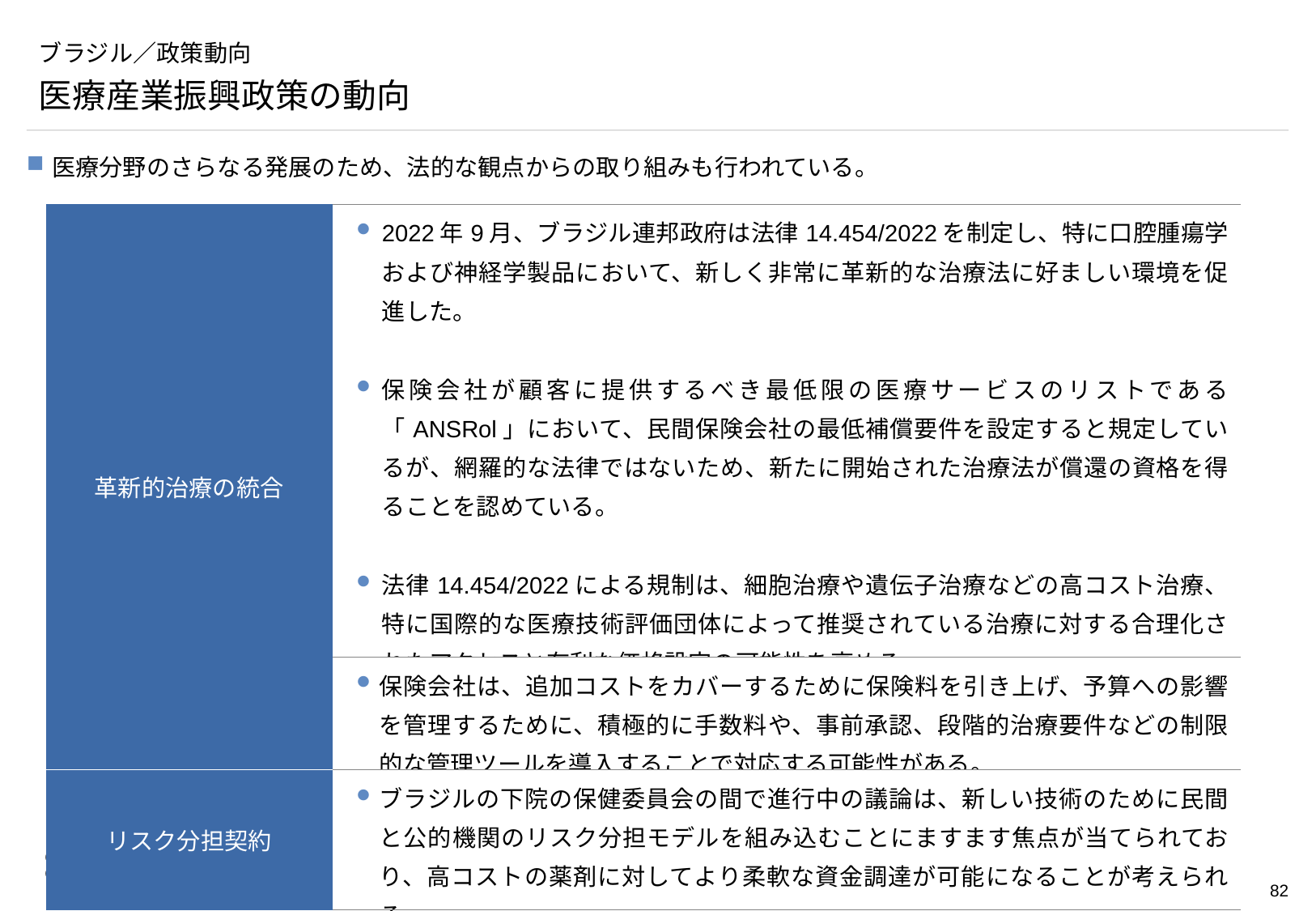

# ブラジル／政策動向
医療産業振興政策の動向
医療分野のさらなる発展のため、法的な観点からの取り組みも行われている。
| 革新的治療の統合 | 2022年9月、ブラジル連邦政府は法律14.454/2022を制定し、特に口腔腫瘍学および神経学製品において、新しく非常に革新的な治療法に好ましい環境を促進した。 保険会社が顧客に提供するべき最低限の医療サービスのリストである「ANSRol」において、民間保険会社の最低補償要件を設定すると規定しているが、網羅的な法律ではないため、新たに開始された治療法が償還の資格を得ることを認めている。 法律14.454/2022による規制は、細胞治療や遺伝子治療などの高コスト治療、特に国際的な医療技術評価団体によって推奨されている治療に対する合理化されたアクセスと有利な価格設定の可能性を高める。 |
| --- | --- |
| カトリック大学 科学技術パーク | 保険会社は、追加コストをカバーするために保険料を引き上げ、予算への影響を管理するために、積極的に手数料や、事前承認、段階的治療要件などの制限的な管理ツールを導入することで対応する可能性がある。 |
| リスク分担契約 | ブラジルの下院の保健委員会の間で進行中の議論は、新しい技術のために民間と公的機関のリスク分担モデルを組み込むことにますます焦点が当てられており、高コストの薬剤に対してより柔軟な資金調達が可能になることが考えられる。 |
（出所） Brazil’s Latest Updates to Drug Coverage in the Private Sector: Anticipated Impact and Implications」（2022）, Food and Drug Law Institute 「Risk Sharing Agreements in Brazil」 （2023） （2025年2月時点）